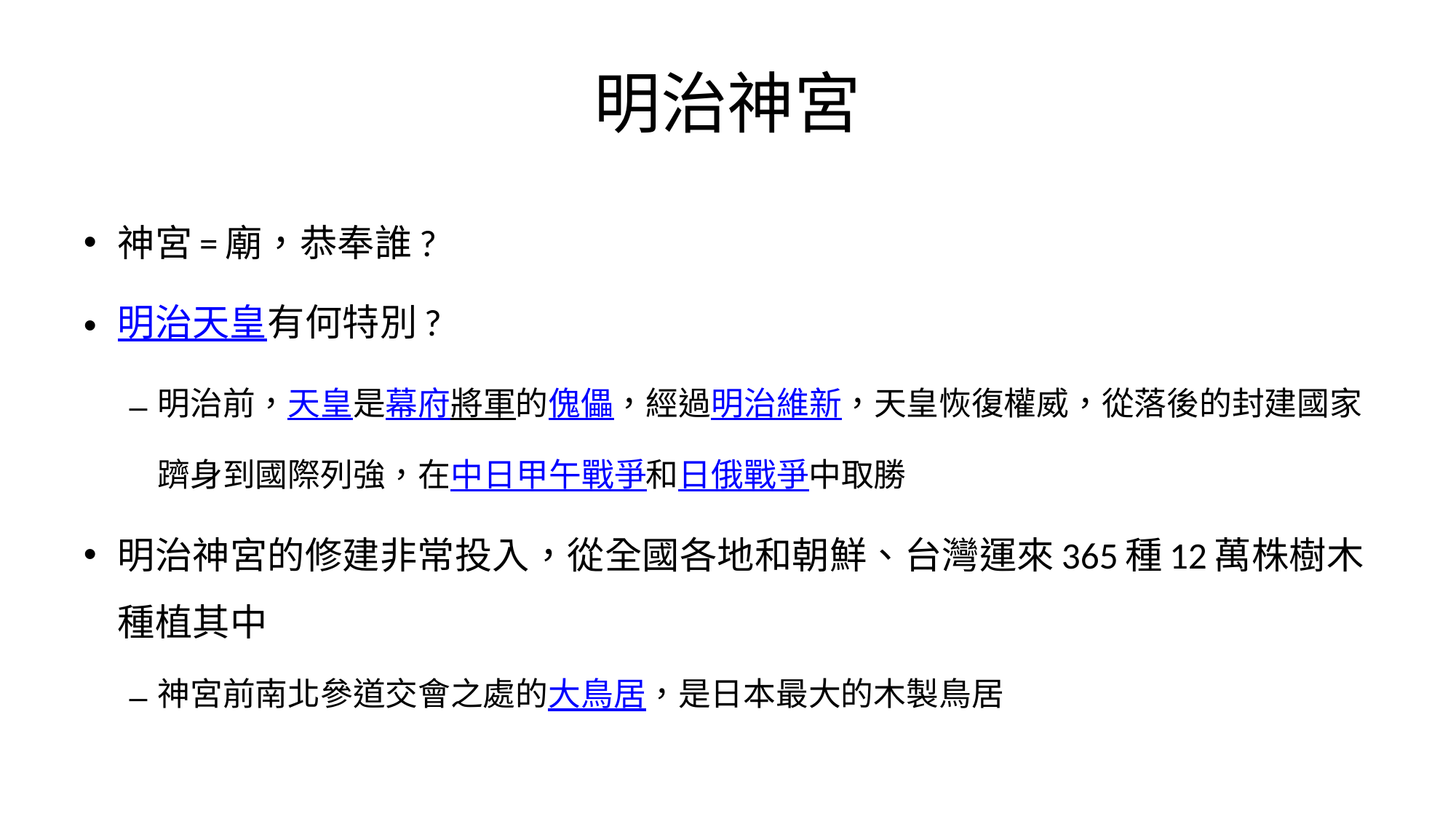

# 明治神宮
神宮=廟，恭奉誰?
明治天皇有何特別?
明治前，天皇是幕府將軍的傀儡，經過明治維新，天皇恢復權威，從落後的封建國家躋身到國際列強，在中日甲午戰爭和日俄戰爭中取勝
明治神宮的修建非常投入，從全國各地和朝鮮、台灣運來365種12萬株樹木種植其中
神宮前南北參道交會之處的大鳥居，是日本最大的木製鳥居